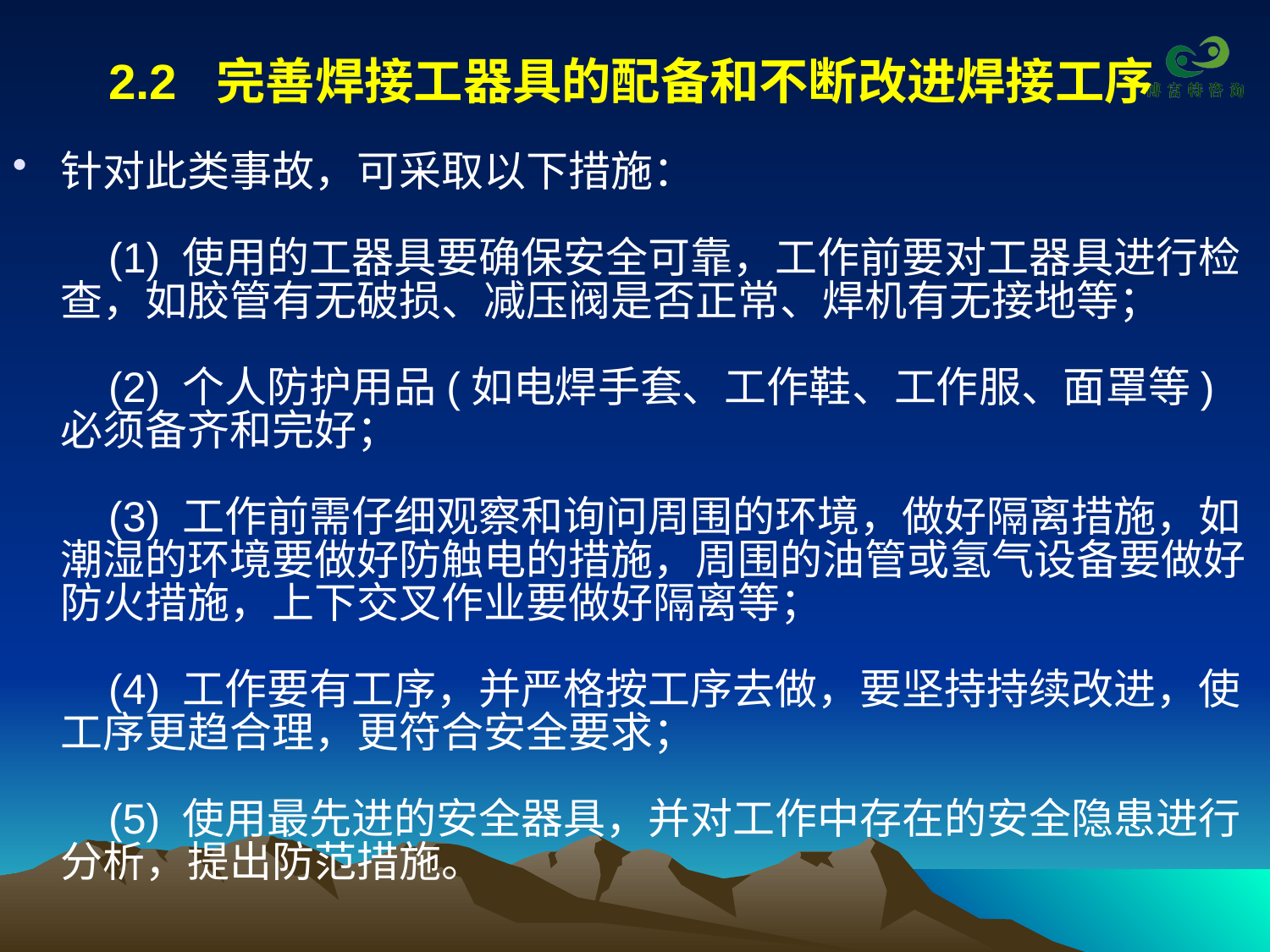

# 2.2  完善焊接工器具的配备和不断改进焊接工序
针对此类事故，可采取以下措施：  
    (1) 使用的工器具要确保安全可靠，工作前要对工器具进行检查，如胶管有无破损、减压阀是否正常、焊机有无接地等；  
    (2) 个人防护用品(如电焊手套、工作鞋、工作服、面罩等)必须备齐和完好；  
    (3) 工作前需仔细观察和询问周围的环境，做好隔离措施，如潮湿的环境要做好防触电的措施，周围的油管或氢气设备要做好防火措施，上下交叉作业要做好隔离等；  
    (4) 工作要有工序，并严格按工序去做，要坚持持续改进，使工序更趋合理，更符合安全要求；  
    (5) 使用最先进的安全器具，并对工作中存在的安全隐患进行分析，提出防范措施。